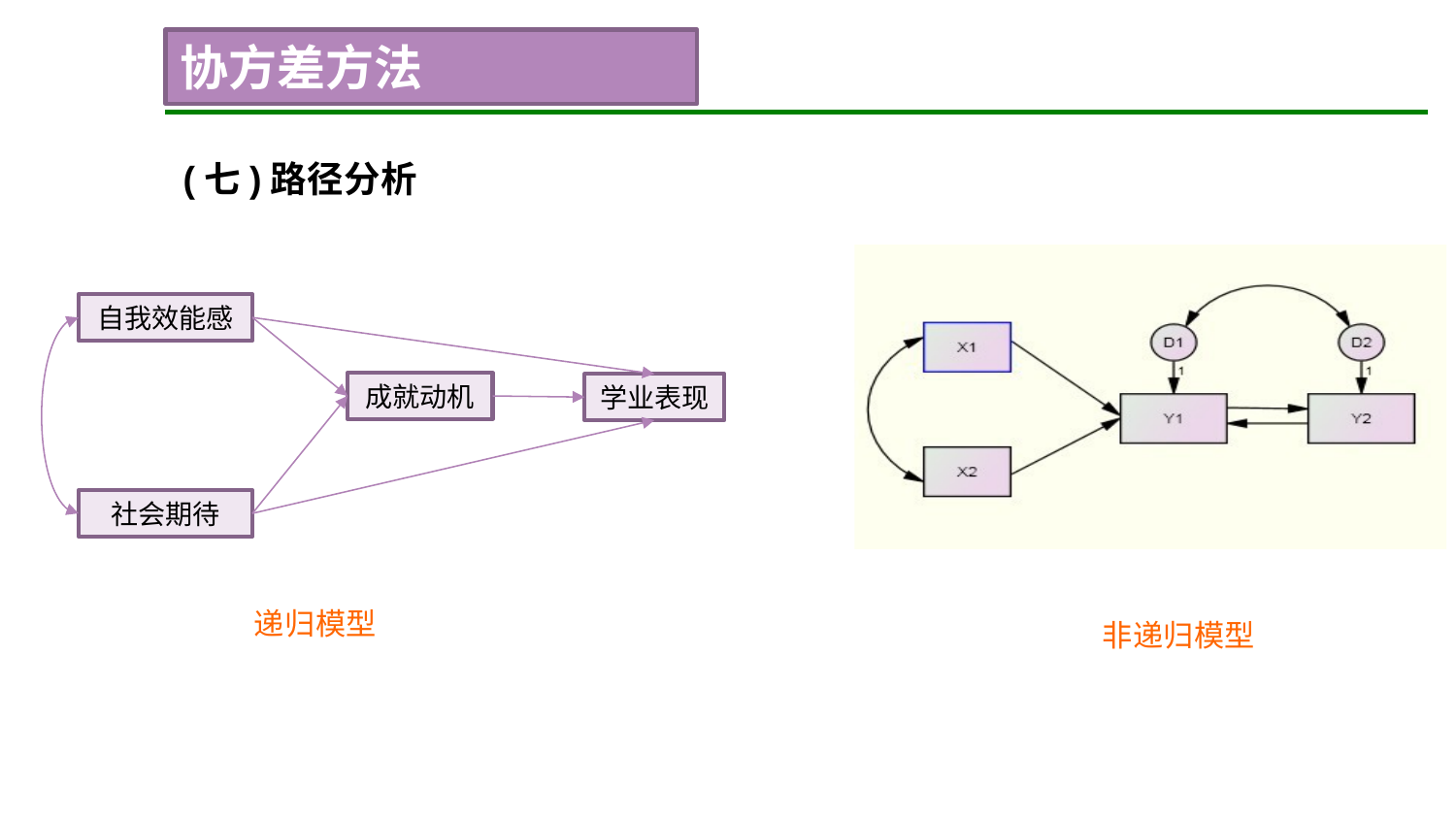

协方差方法
(七)路径分析

自我效能感
成就动机
学业表现
社会期待
递归模型
非递归模型